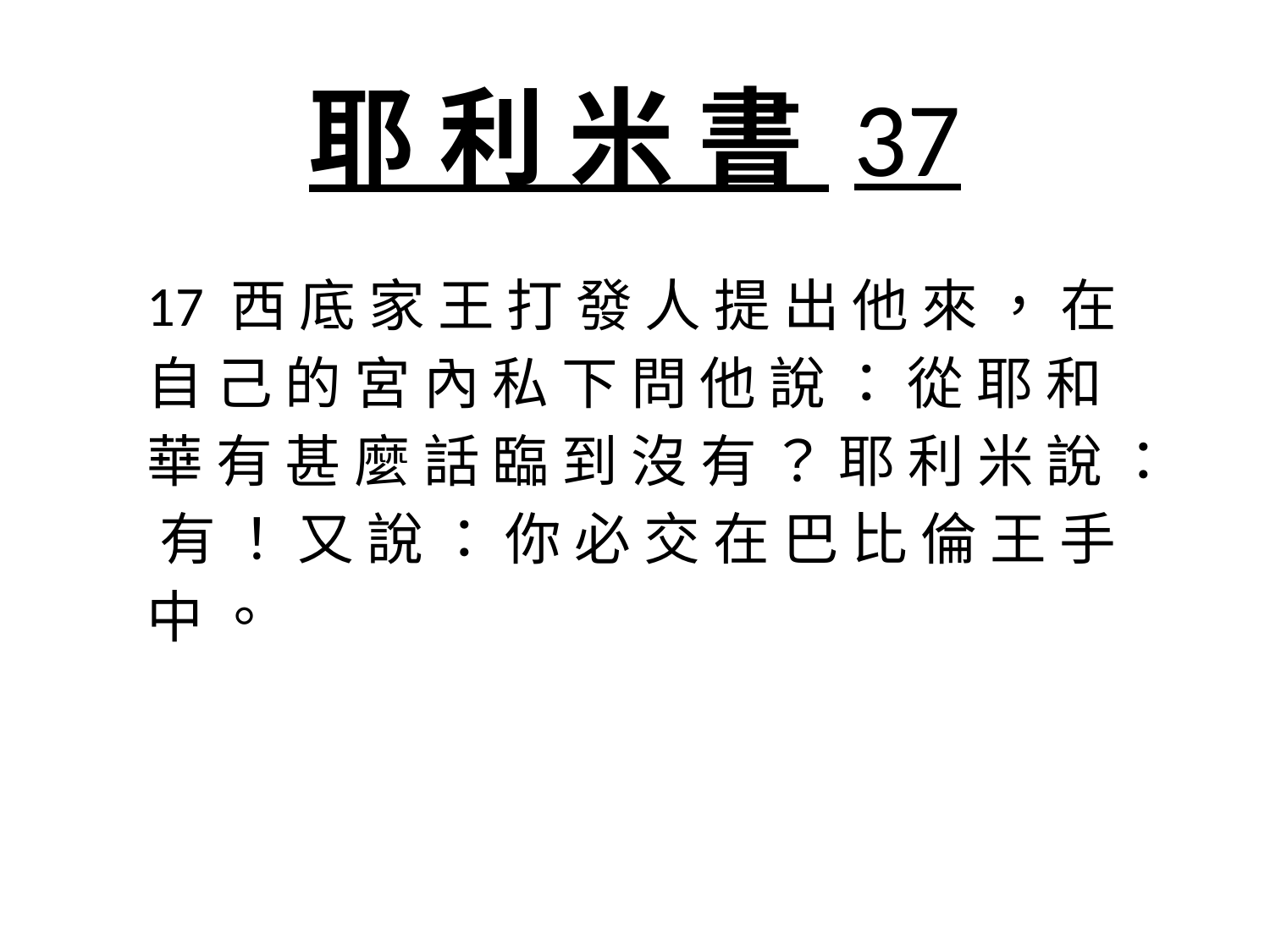

# 耶 利 米 書 37
17 西 底 家 王 打 發 人 提 出 他 來 ， 在 自 己 的 宮 內 私 下 問 他 說 ： 從 耶 和 華 有 甚 麼 話 臨 到 沒 有 ？ 耶 利 米 說 ： 有 ！ 又 說 ： 你 必 交 在 巴 比 倫 王 手 中 。